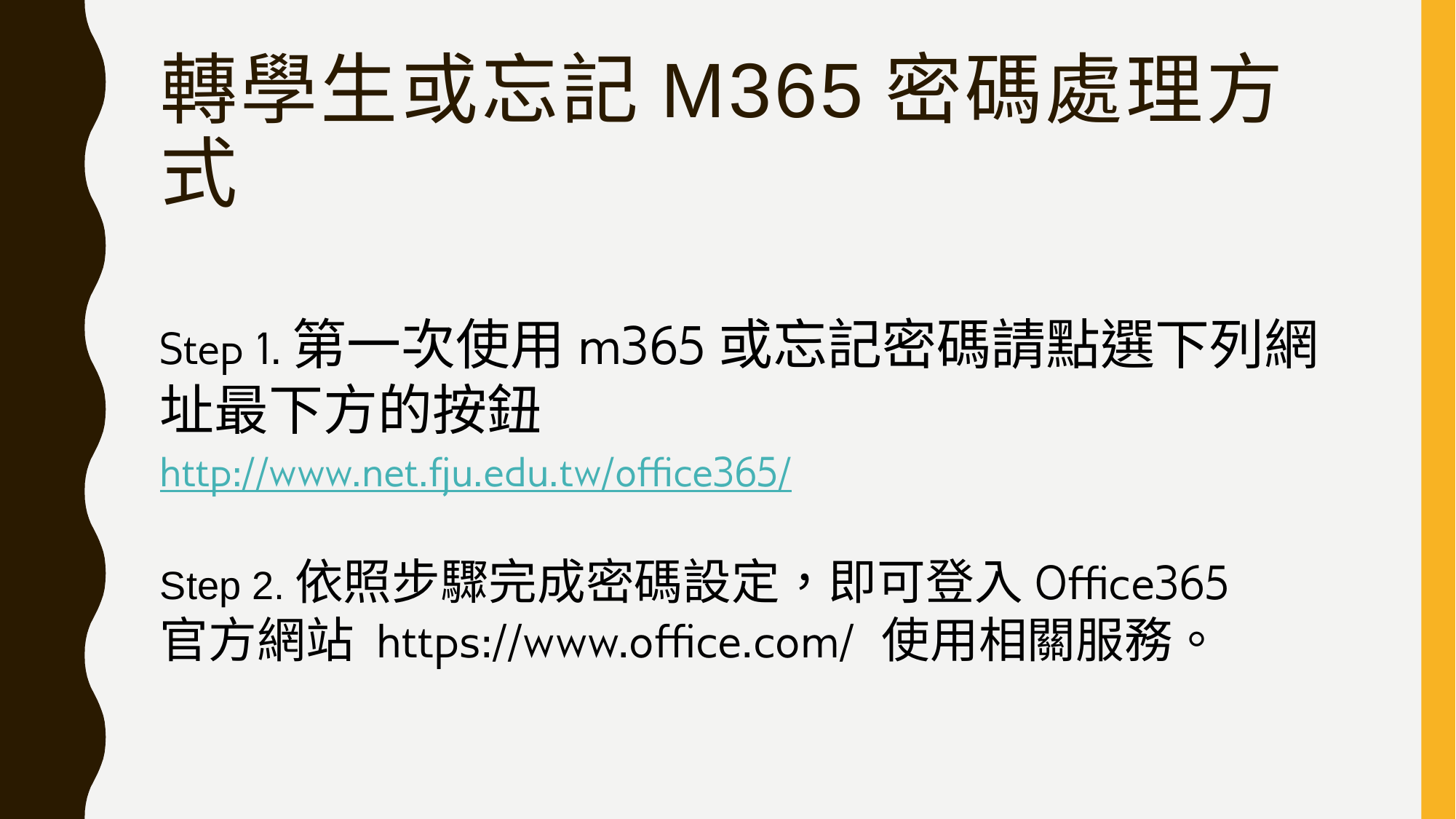

# 轉學生或忘記m365密碼處理方式
Step 1.第一次使用m365或忘記密碼請點選下列網址最下方的按鈕
http://www.net.fju.edu.tw/office365/
Step 2.依照步驟完成密碼設定，即可登入Office365官方網站 https://www.office.com/ 使用相關服務。